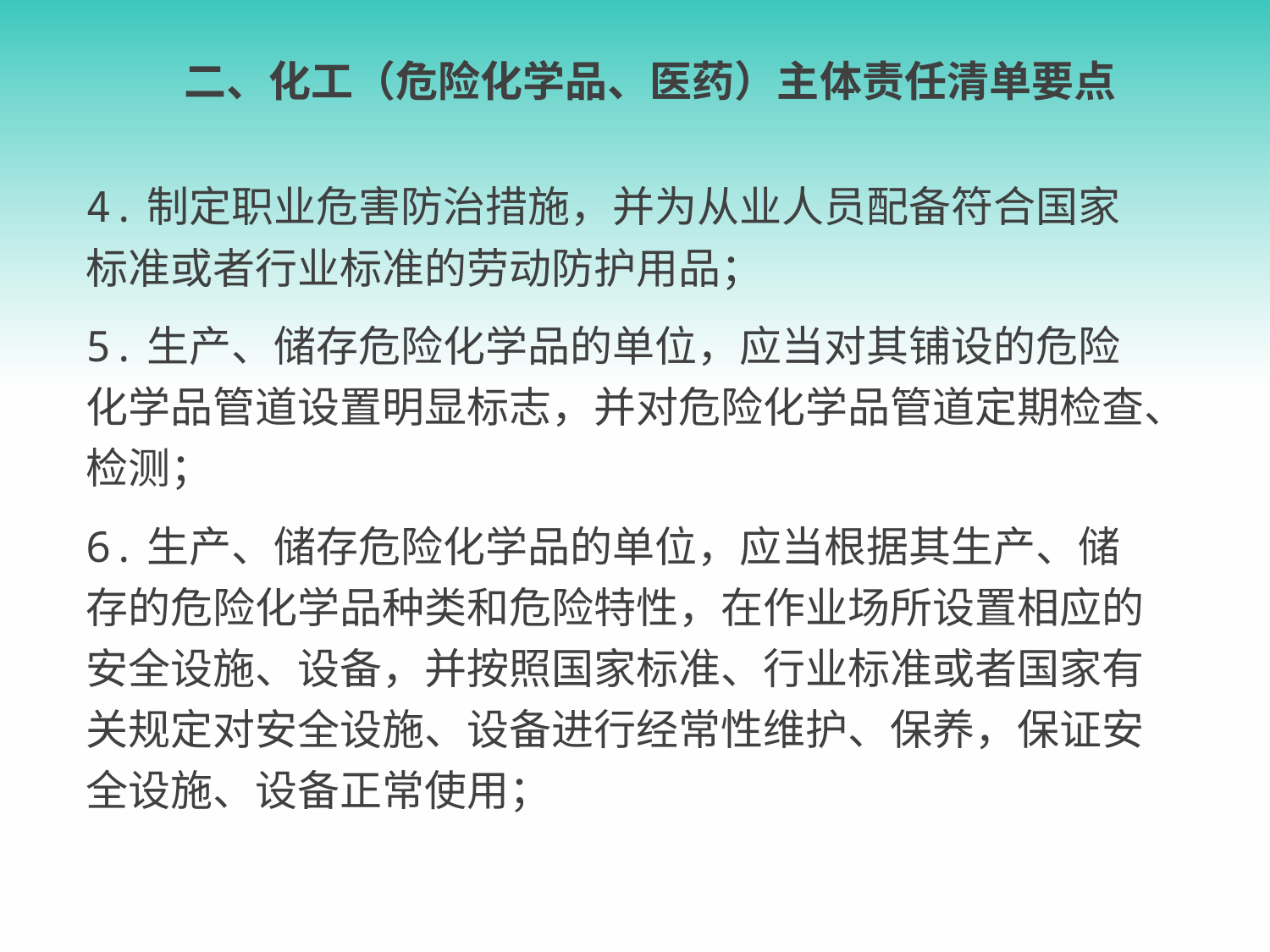

# 二、化工（危险化学品、医药）主体责任清单要点
4.制定职业危害防治措施，并为从业人员配备符合国家标准或者行业标准的劳动防护用品；
5.生产、储存危险化学品的单位，应当对其铺设的危险化学品管道设置明显标志，并对危险化学品管道定期检查、检测；
6.生产、储存危险化学品的单位，应当根据其生产、储存的危险化学品种类和危险特性，在作业场所设置相应的安全设施、设备，并按照国家标准、行业标准或者国家有关规定对安全设施、设备进行经常性维护、保养，保证安全设施、设备正常使用；